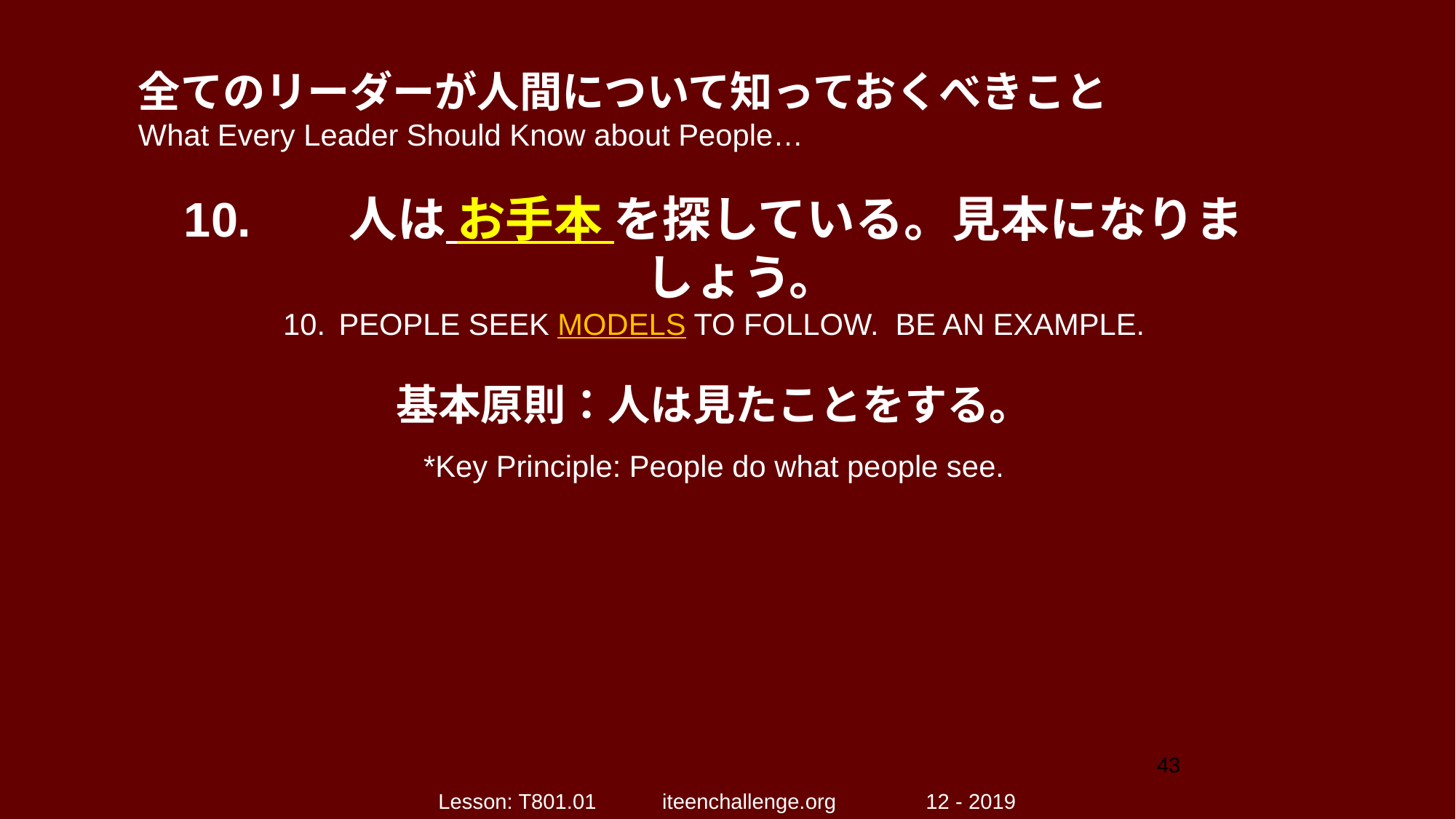

全てのリーダーが人間について知っておくべきこと
What Every Leader Should Know about People…

10.	人は お手本 を探している。見本になりましょう。
10.	PEOPLE SEEK MODELS TO FOLLOW.  BE AN EXAMPLE.

基本原則：人は見たことをする。
*Key Principle: People do what people see.
43
Lesson: T801.01           iteenchallenge.org               12 - 2019